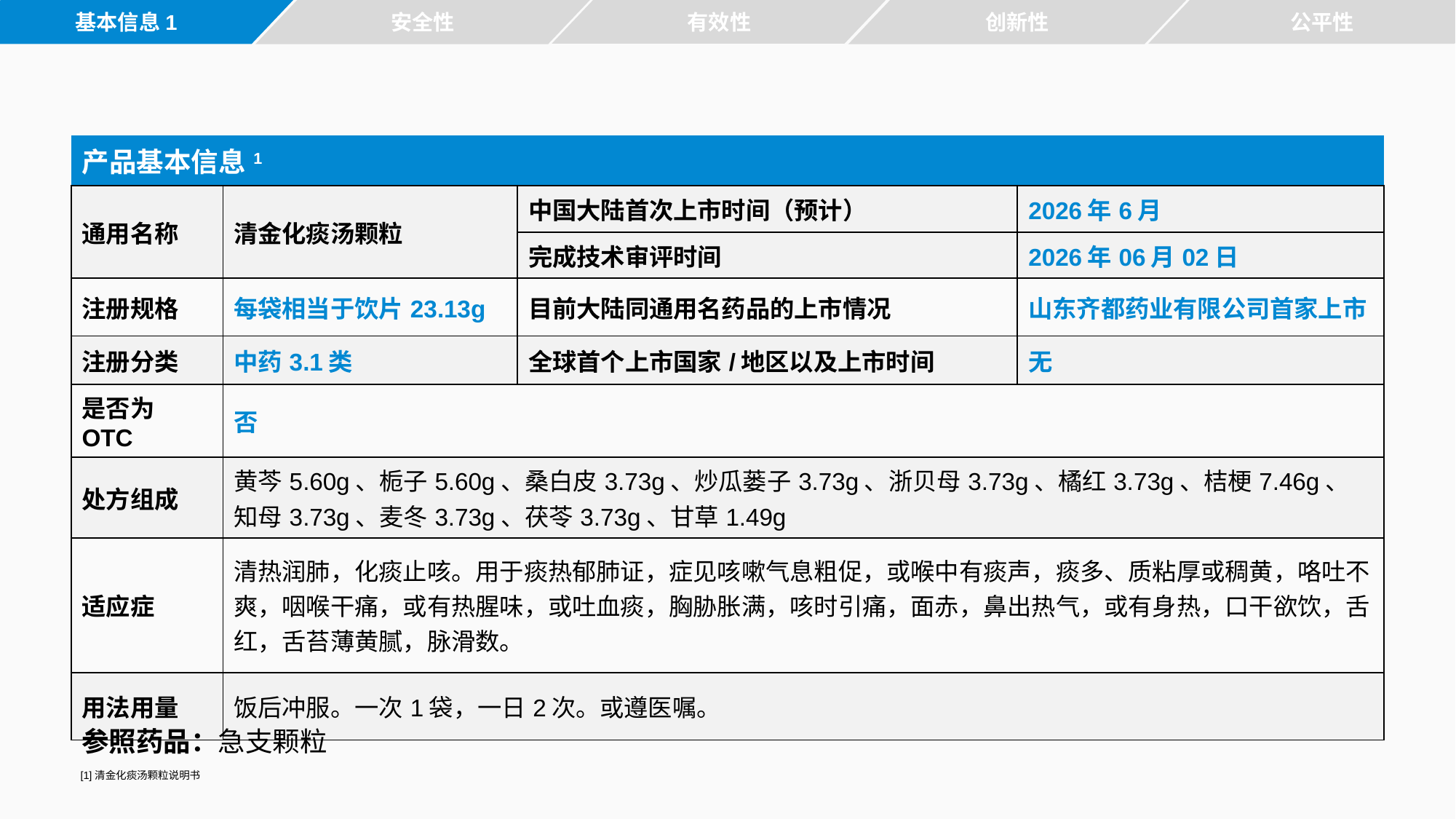

有效性
公平性
基本信息1
安全性
创新性
| 产品基本信息1 |  |  |  |
| --- | --- | --- | --- |
| 通用名称 | 清金化痰汤颗粒 | 中国大陆首次上市时间（预计） | 2026年6月 |
|  |  | 完成技术审评时间 | 2026年06月02日 |
| 注册规格 | 每袋相当于饮片23.13g | 目前大陆同通用名药品的上市情况 | 山东齐都药业有限公司首家上市 |
| 注册分类 | 中药3.1类 | 全球首个上市国家/地区以及上市时间 | 无 |
| 是否为OTC | 否 |  |  |
| 处方组成 | 黄芩5.60g、栀子5.60g、桑白皮3.73g、炒瓜蒌子3.73g、浙贝母3.73g、橘红3.73g、桔梗7.46g、知母3.73g、麦冬3.73g、茯苓3.73g、甘草1.49g |  |  |
| 适应症 | 清热润肺，化痰止咳。用于痰热郁肺证，症见咳嗽气息粗促，或喉中有痰声，痰多、质粘厚或稠黄，咯吐不爽，咽喉干痛，或有热腥味，或吐血痰，胸胁胀满，咳时引痛，面赤，鼻出热气，或有身热，口干欲饮，舌红，舌苔薄黄腻，脉滑数。 |  |  |
| 用法用量 | 饭后冲服。一次1袋，一日2次。或遵医嘱。 |  |  |
参照药品：急支颗粒
[1]清金化痰汤颗粒说明书